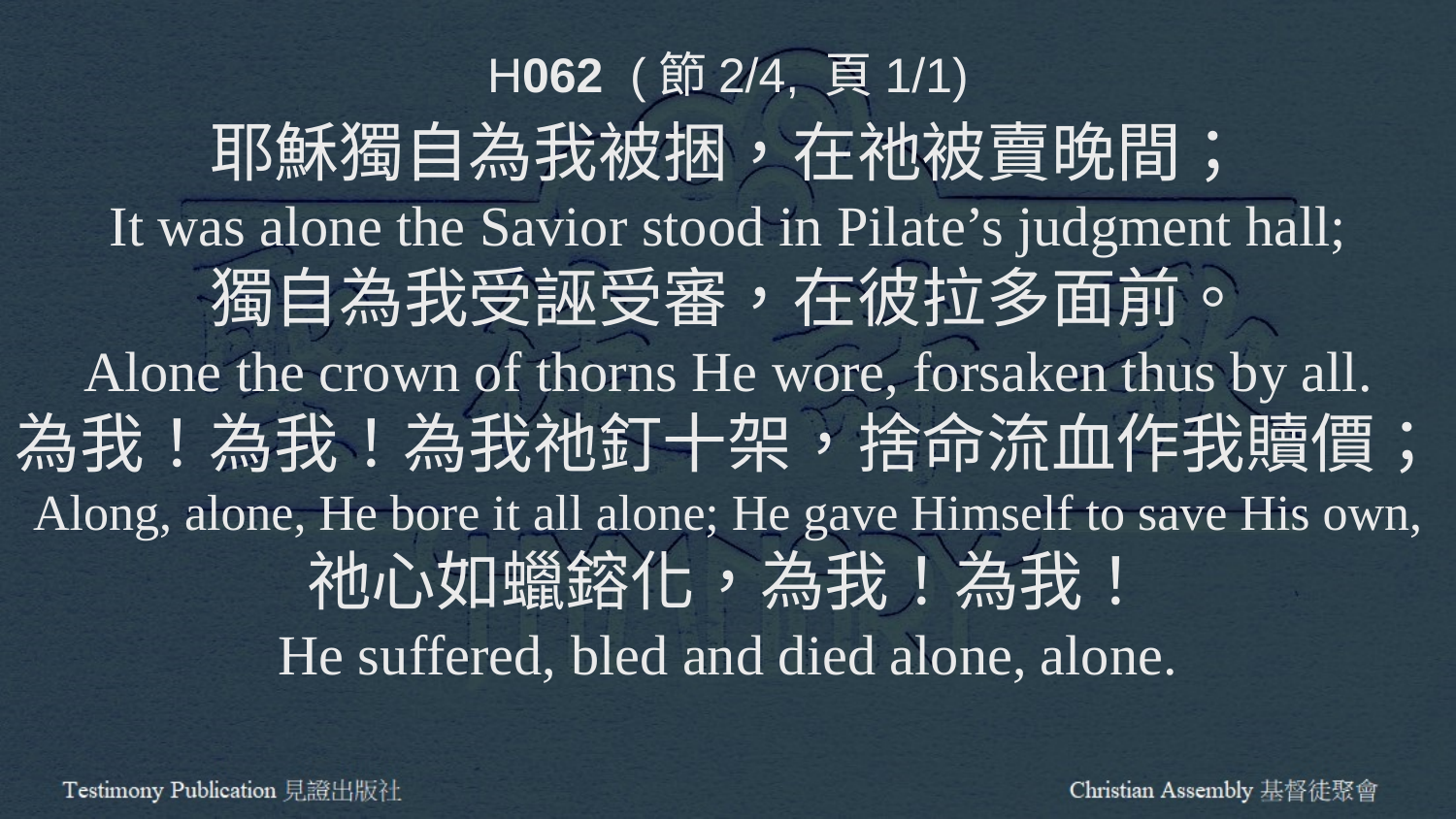

H062  (節2/4, 頁1/1)
耶穌獨自為我被捆，在祂被賣晚間；
It was alone the Savior stood in Pilate’s judgment hall;
獨自為我受誣受審，在彼拉多面前。
Alone the crown of thorns He wore, forsaken thus by all.
為我！為我！為我祂釘十架，捨命流血作我贖價；
Along, alone, He bore it all alone; He gave Himself to save His own,
祂心如蠟鎔化，為我！為我！
He suffered, bled and died alone, alone.